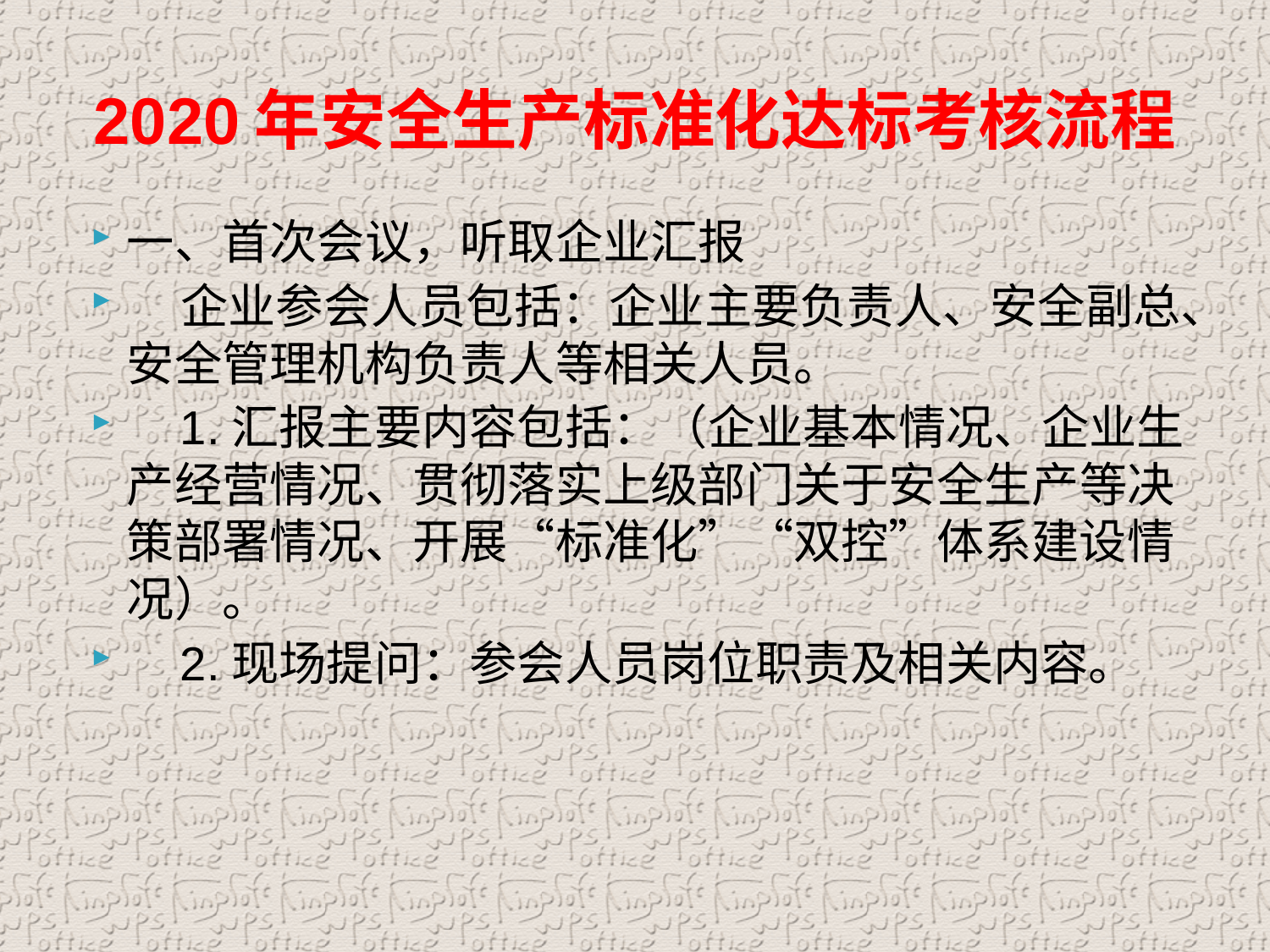

# 2020年安全生产标准化达标考核流程
一、首次会议，听取企业汇报
    企业参会人员包括：企业主要负责人、安全副总、安全管理机构负责人等相关人员。
    1.汇报主要内容包括：（企业基本情况、企业生产经营情况、贯彻落实上级部门关于安全生产等决策部署情况、开展“标准化”“双控”体系建设情况）。
    2.现场提问：参会人员岗位职责及相关内容。